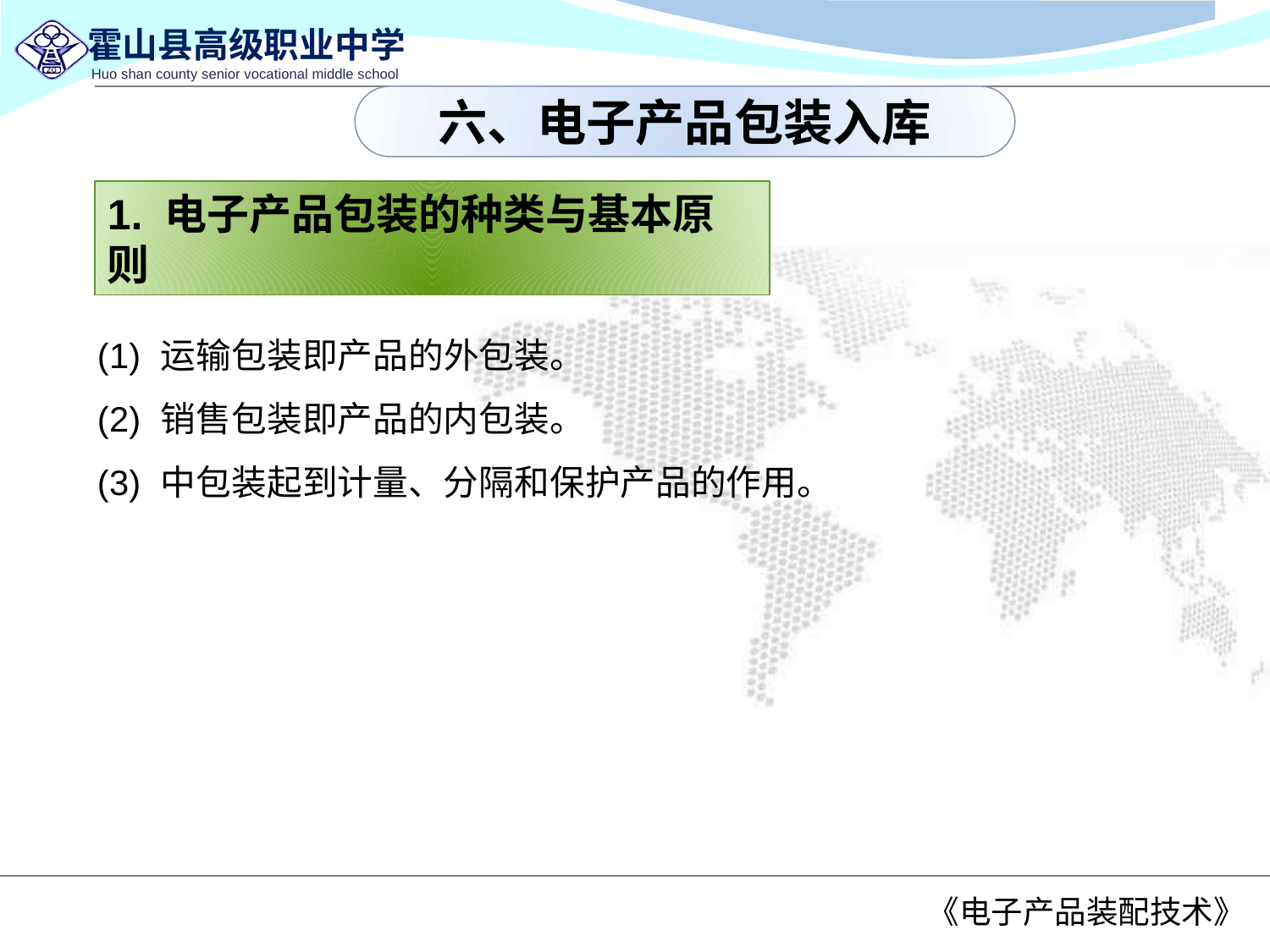

六、电子产品包装入库
1. 电子产品包装的种类与基本原则
运输包装即产品的外包装。
销售包装即产品的内包装。
中包装起到计量、分隔和保护产品的作用。